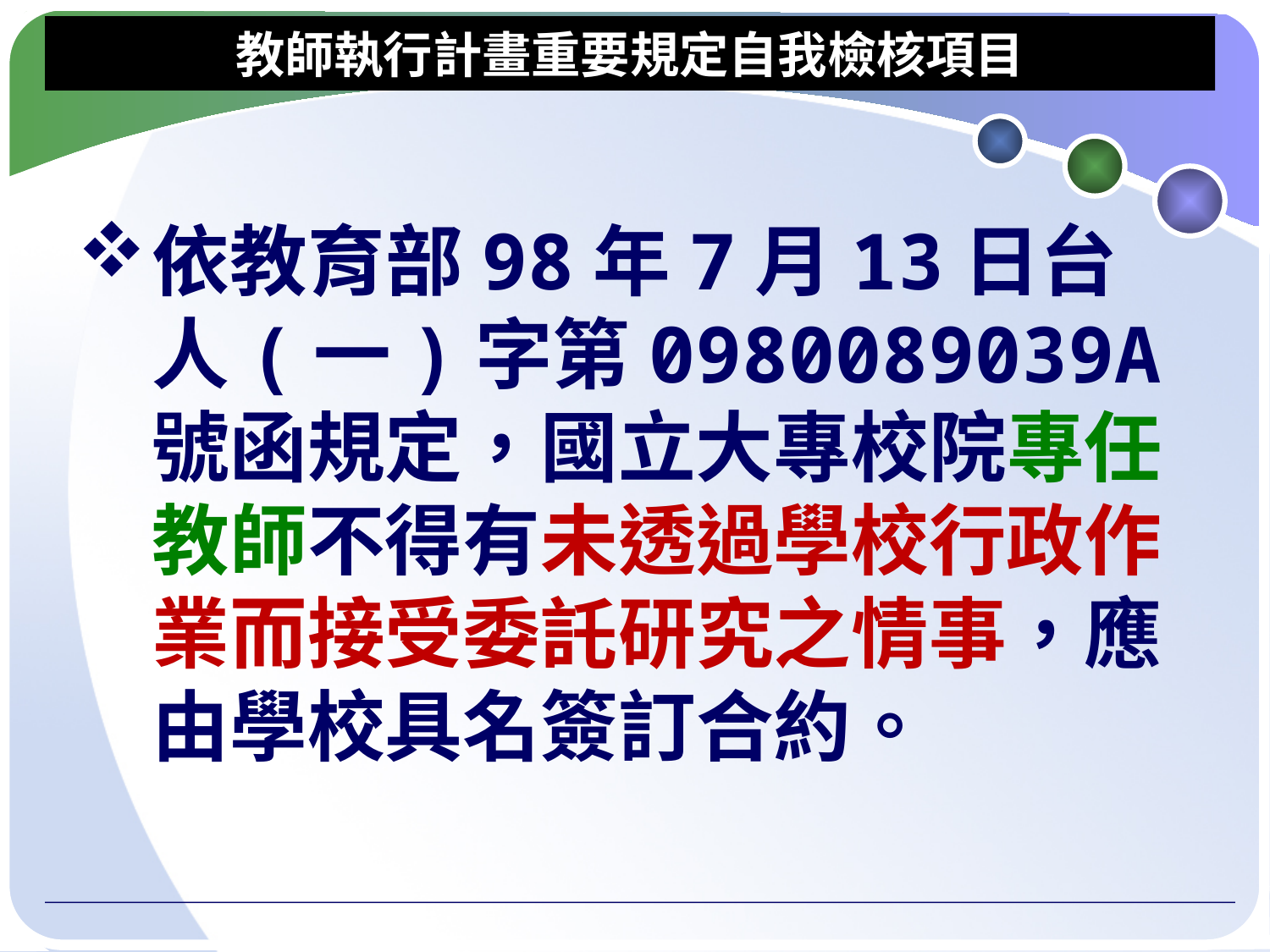

# 教師執行計畫重要規定自我檢核項目
依教育部98年7月13日台人(一)字第0980089039A號函規定，國立大專校院專任教師不得有未透過學校行政作業而接受委託研究之情事，應由學校具名簽訂合約。